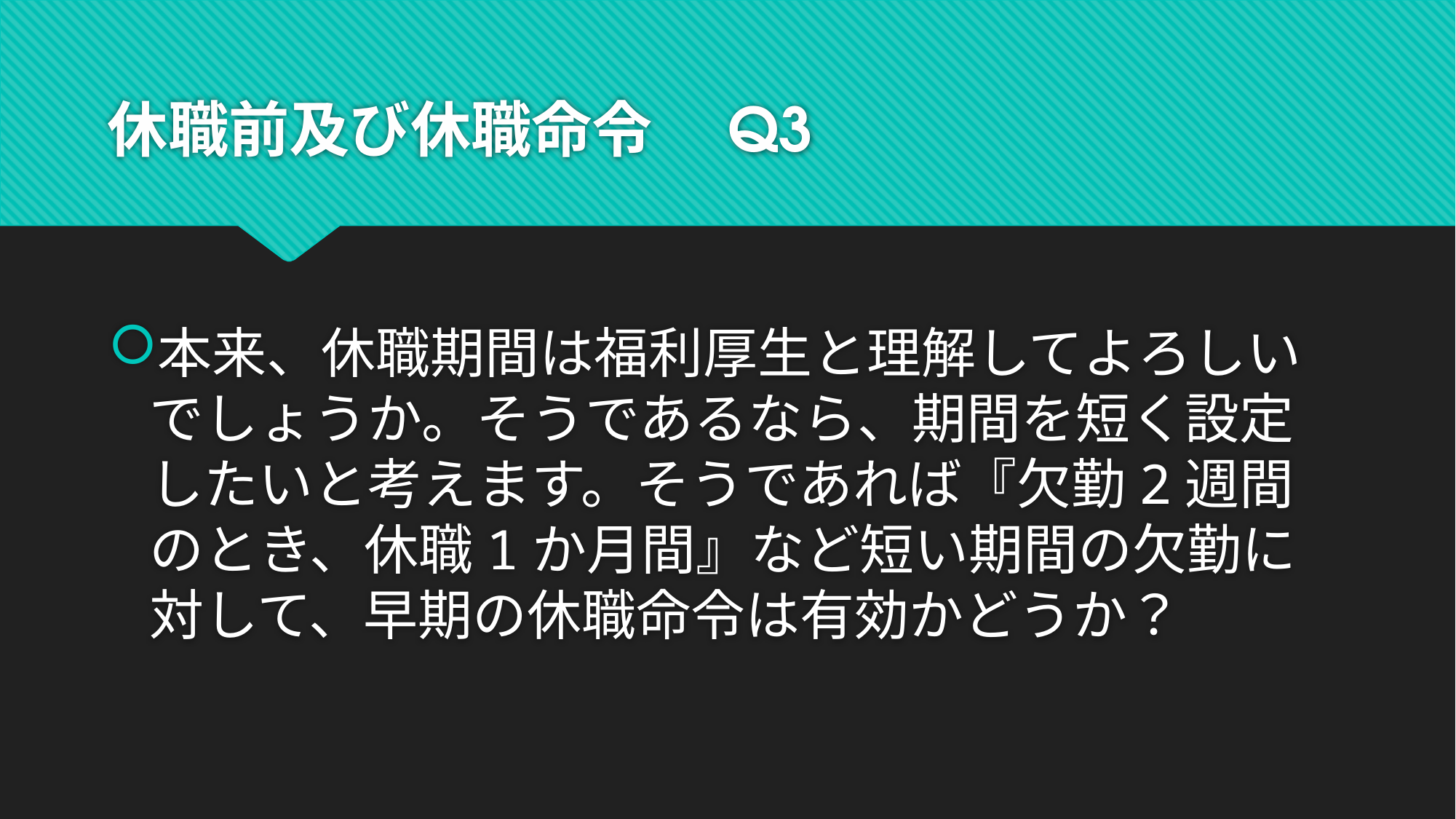

# 休職前及び休職命令　Q3
本来、休職期間は福利厚生と理解してよろしいでしょうか。そうであるなら、期間を短く設定したいと考えます。そうであれば『欠勤2週間のとき、休職1か月間』など短い期間の欠勤に対して、早期の休職命令は有効かどうか？